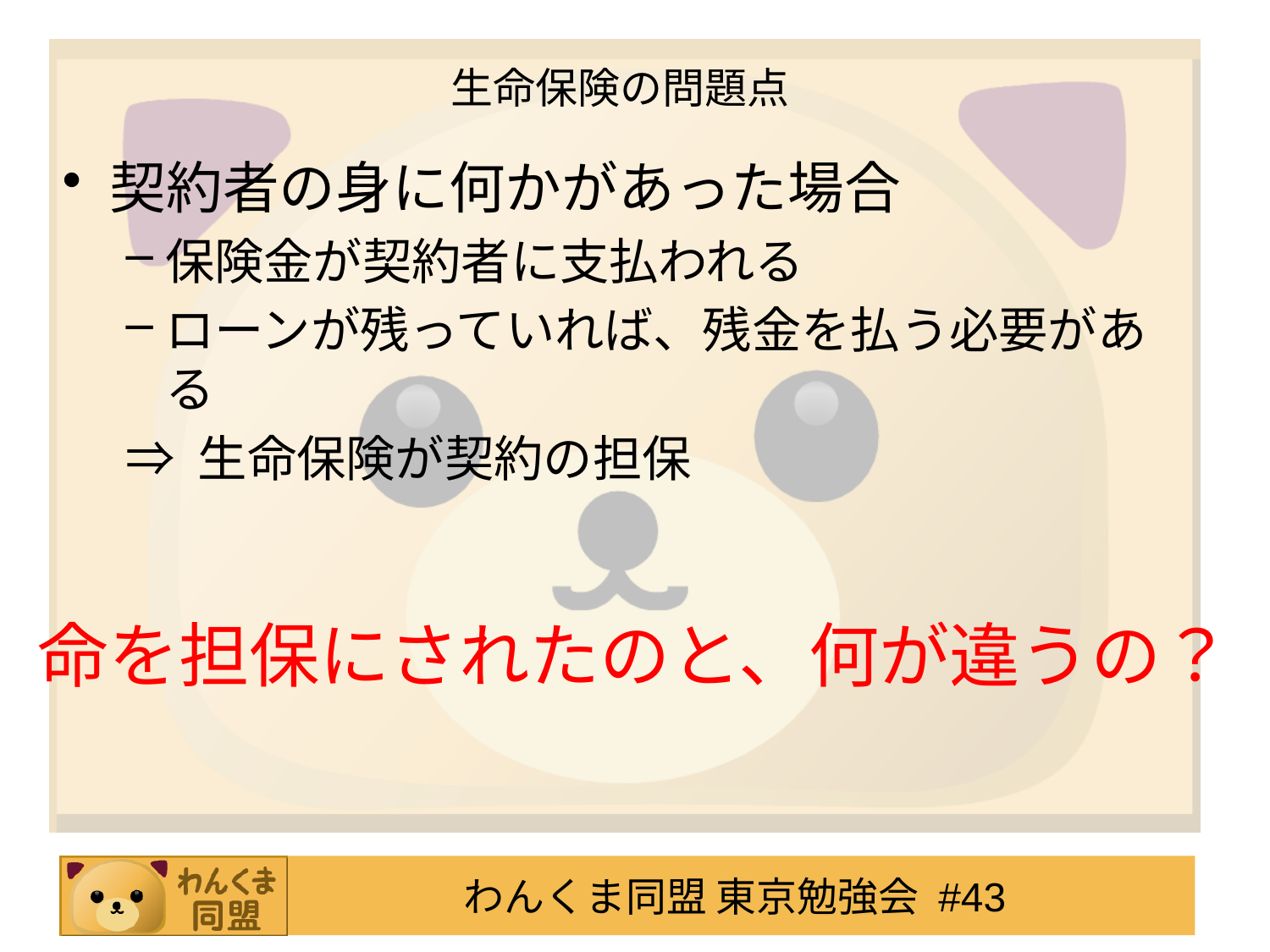

# 生命保険の問題点
契約者の身に何かがあった場合
保険金が契約者に支払われる
ローンが残っていれば、残金を払う必要がある
⇒ 生命保険が契約の担保
命を担保にされたのと、何が違うの？